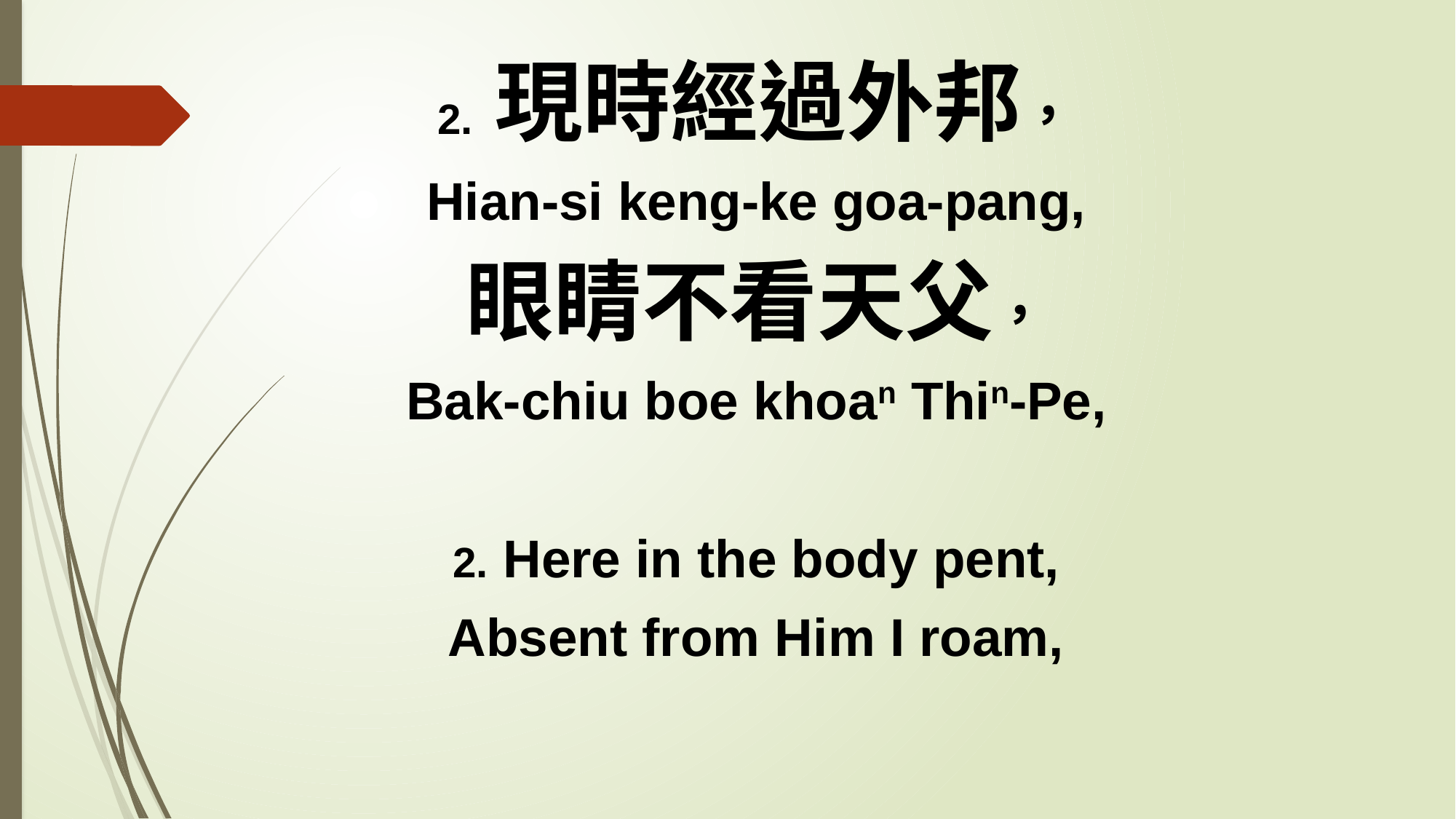

2. 現時經過外邦，
Hian-si keng-ke goa-pang,
眼睛不看天父，
Bak-chiu boe khoan Thin-Pe,

2. Here in the body pent,
Absent from Him I roam,